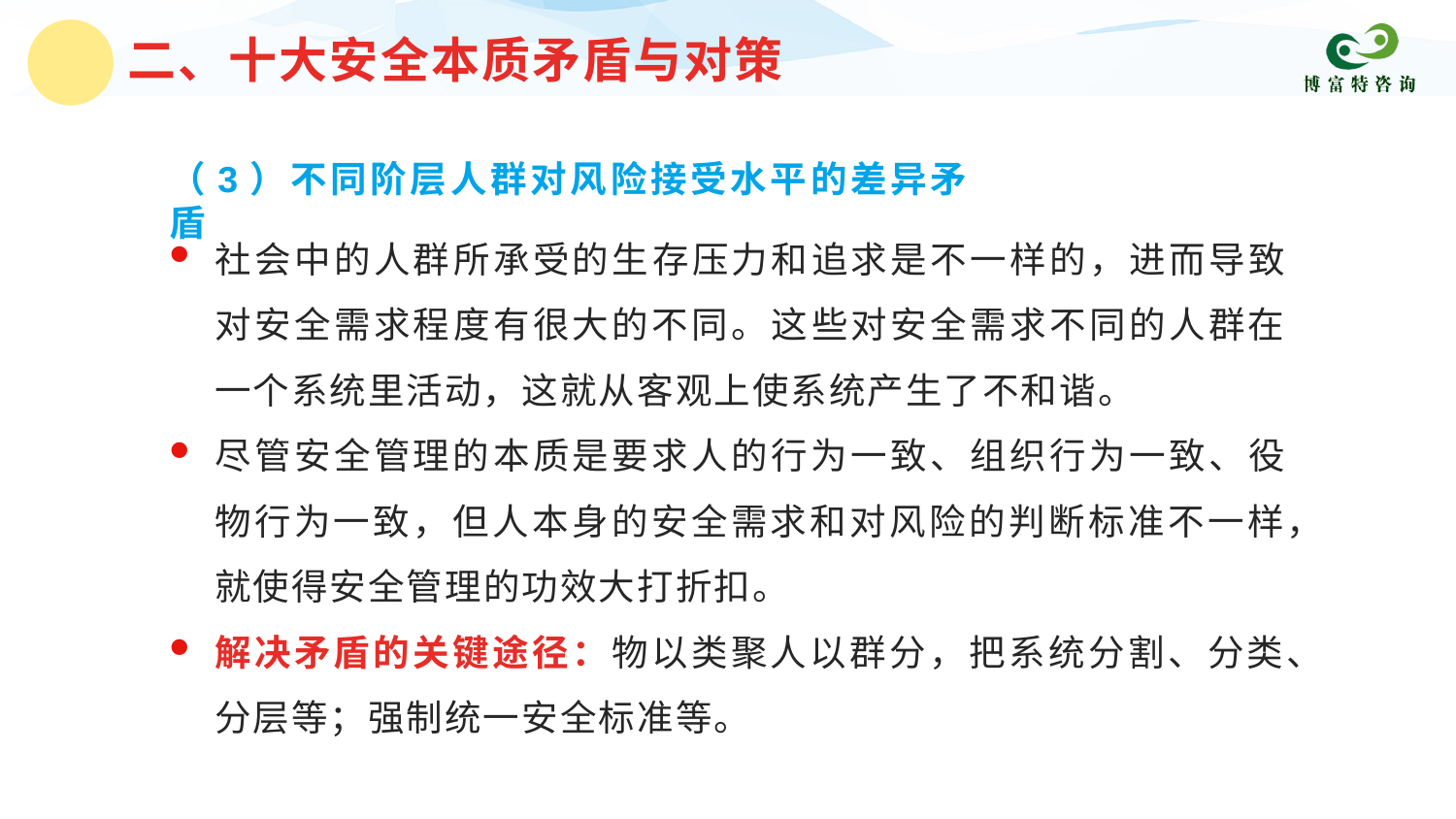

二、十大安全本质矛盾与对策
（3）不同阶层人群对风险接受水平的差异矛盾
社会中的人群所承受的生存压力和追求是不一样的，进而导致对安全需求程度有很大的不同。这些对安全需求不同的人群在一个系统里活动，这就从客观上使系统产生了不和谐。
尽管安全管理的本质是要求人的行为一致、组织行为一致、役物行为一致，但人本身的安全需求和对风险的判断标准不一样，就使得安全管理的功效大打折扣。
解决矛盾的关键途径：物以类聚人以群分，把系统分割、分类、分层等；强制统一安全标准等。